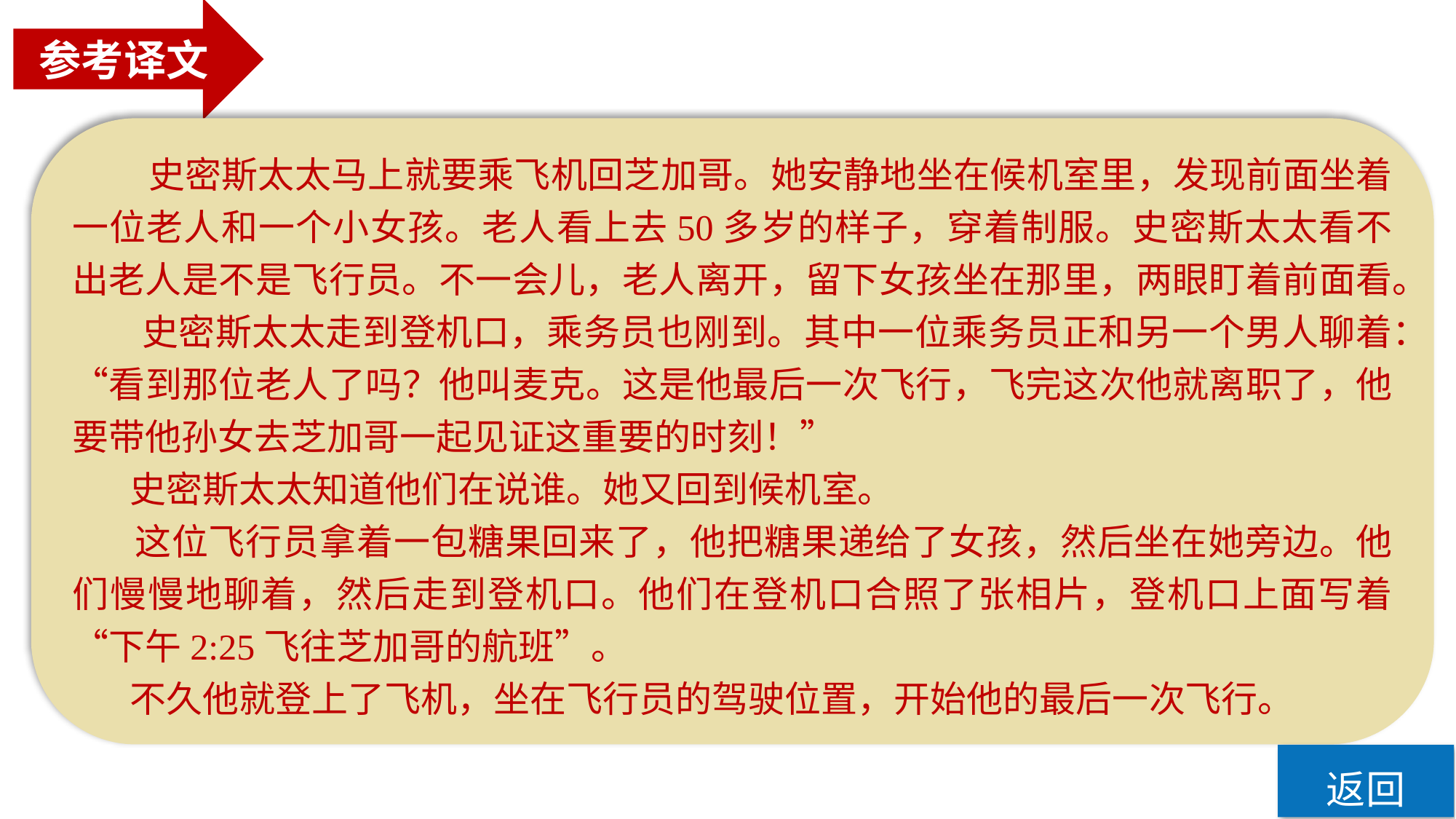

参考译文
        史密斯太太马上就要乘飞机回芝加哥。她安静地坐在候机室里，发现前面坐着一位老人和一个小女孩。老人看上去50多岁的样子，穿着制服。史密斯太太看不出老人是不是飞行员。不一会儿，老人离开，留下女孩坐在那里，两眼盯着前面看。
       史密斯太太走到登机口，乘务员也刚到。其中一位乘务员正和另一个男人聊着：“看到那位老人了吗？他叫麦克。这是他最后一次飞行，飞完这次他就离职了，他要带他孙女去芝加哥一起见证这重要的时刻！”
      史密斯太太知道他们在说谁。她又回到候机室。
      这位飞行员拿着一包糖果回来了，他把糖果递给了女孩，然后坐在她旁边。他们慢慢地聊着，然后走到登机口。他们在登机口合照了张相片，登机口上面写着“下午2:25飞往芝加哥的航班”。
      不久他就登上了飞机，坐在飞行员的驾驶位置，开始他的最后一次飞行。
返回